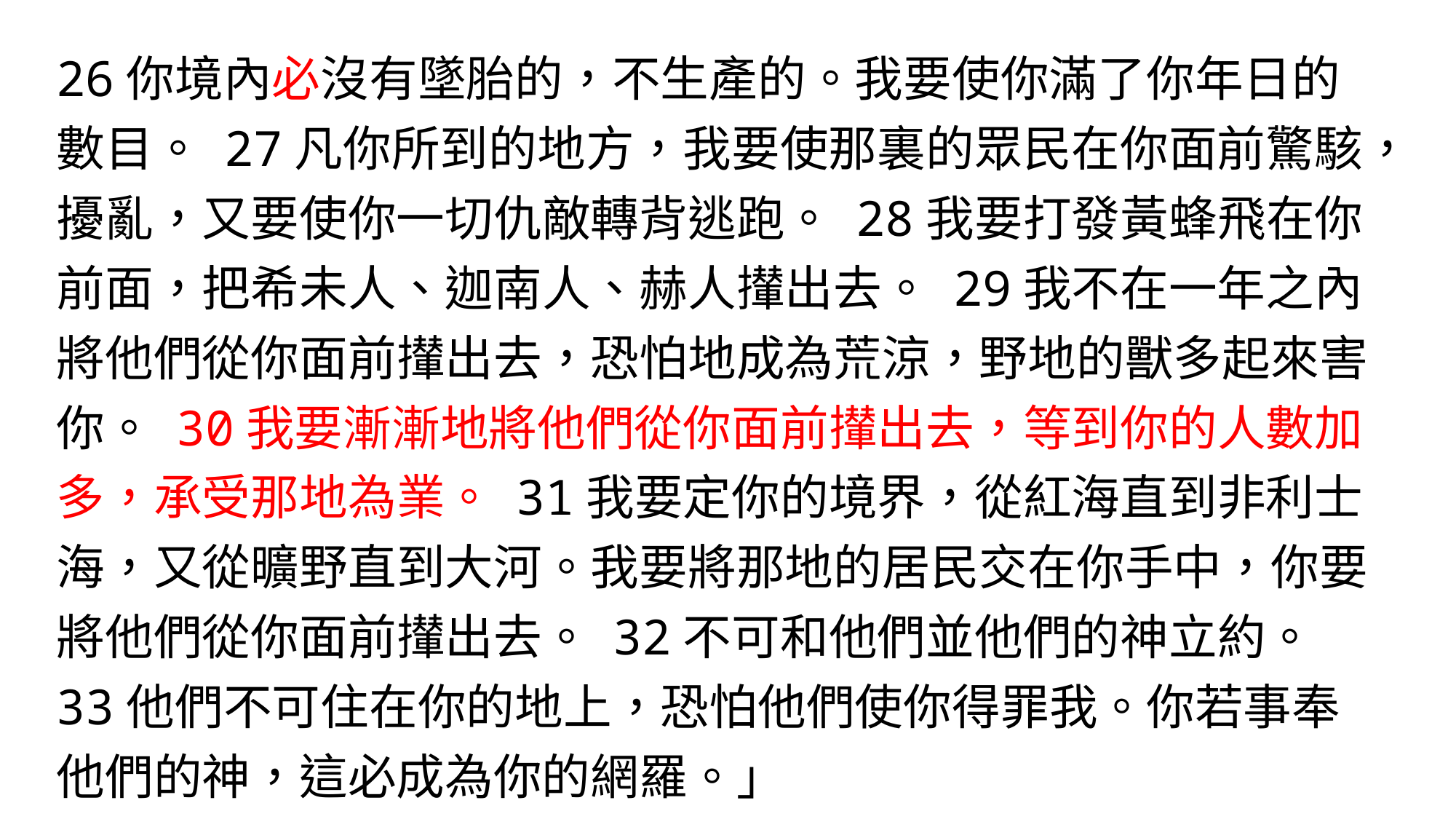

26你境內必沒有墜胎的，不生產的。我要使你滿了你年日的數目。 27凡你所到的地方，我要使那裏的眾民在你面前驚駭，擾亂，又要使你一切仇敵轉背逃跑。 28我要打發黃蜂飛在你前面，把希未人、迦南人、赫人攆出去。 29我不在一年之內將他們從你面前攆出去，恐怕地成為荒涼，野地的獸多起來害你。 30我要漸漸地將他們從你面前攆出去，等到你的人數加多，承受那地為業。 31我要定你的境界，從紅海直到非利士海，又從曠野直到大河。我要將那地的居民交在你手中，你要將他們從你面前攆出去。 32不可和他們並他們的神立約。 33他們不可住在你的地上，恐怕他們使你得罪我。你若事奉他們的神，這必成為你的網羅。」